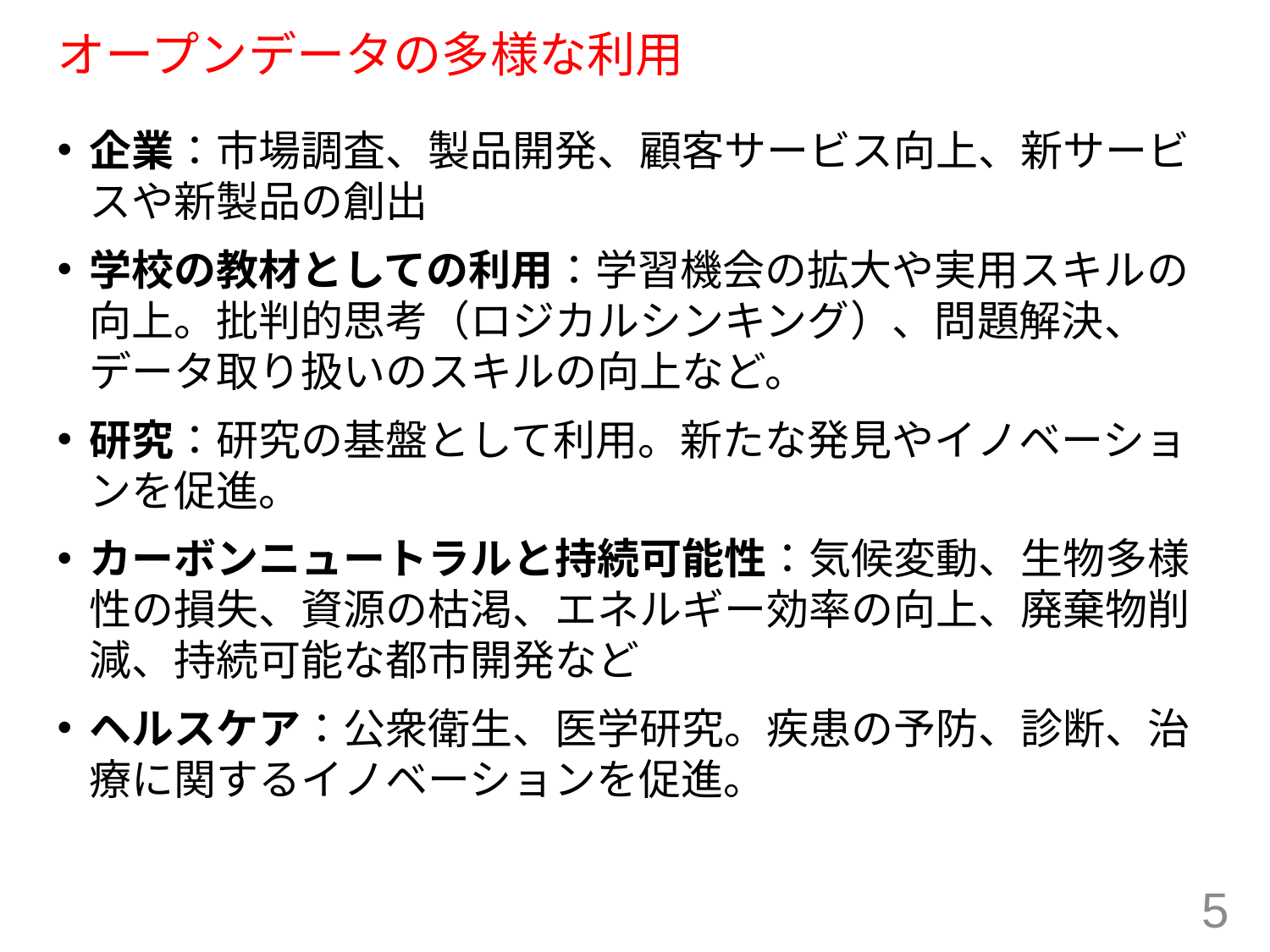

# オープンデータの多様な利用
企業：市場調査、製品開発、顧客サービス向上、新サービスや新製品の創出
学校の教材としての利用：学習機会の拡大や実用スキルの向上。批判的思考（ロジカルシンキング）、問題解決、データ取り扱いのスキルの向上など。
研究：研究の基盤として利用。新たな発見やイノベーションを促進。
カーボンニュートラルと持続可能性：気候変動、生物多様性の損失、資源の枯渇、エネルギー効率の向上、廃棄物削減、持続可能な都市開発など
ヘルスケア：公衆衛生、医学研究。疾患の予防、診断、治療に関するイノベーションを促進。
5